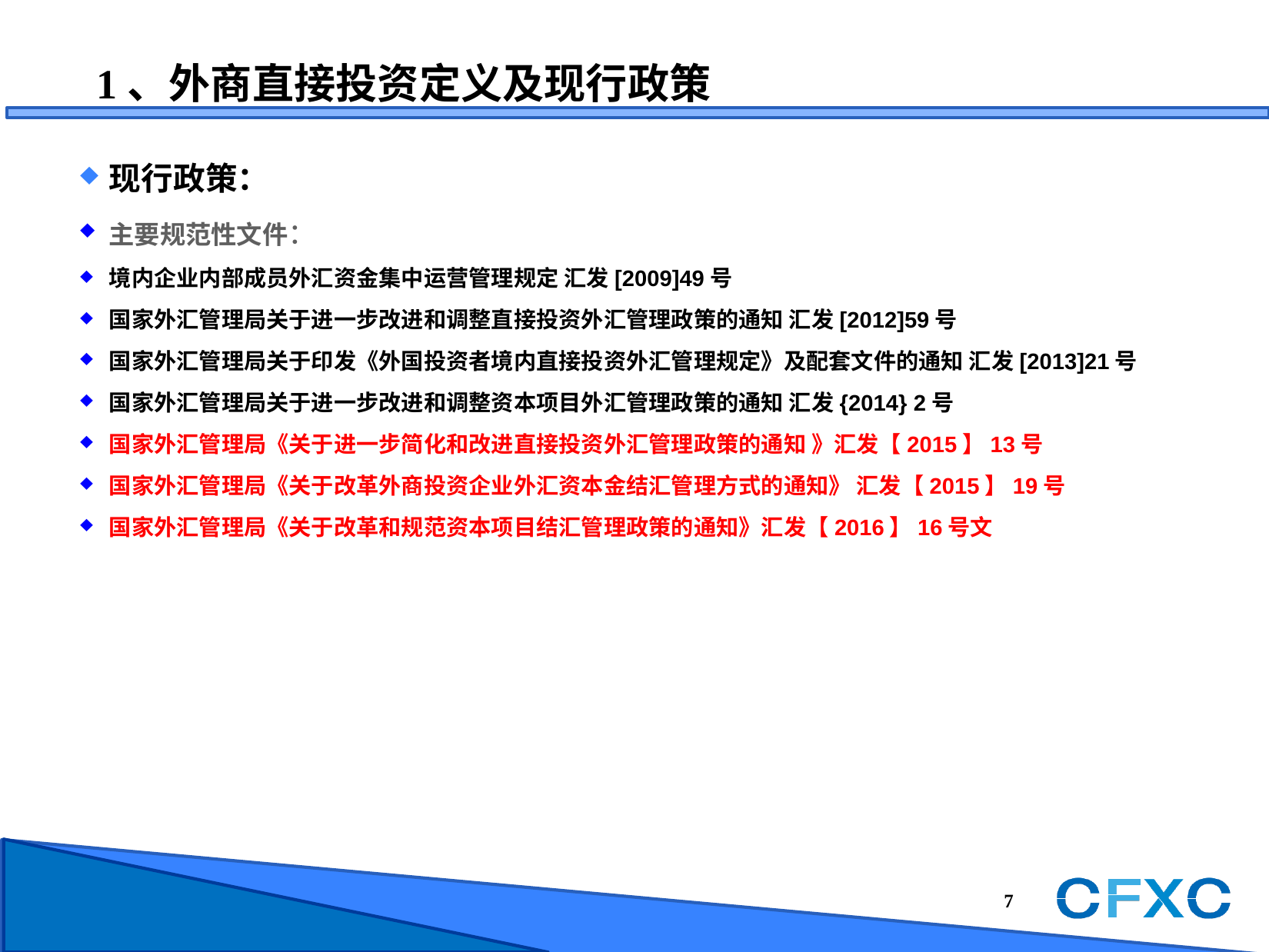

# 1、外商直接投资定义及现行政策
现行政策：
主要规范性文件：
境内企业内部成员外汇资金集中运营管理规定 汇发[2009]49号
国家外汇管理局关于进一步改进和调整直接投资外汇管理政策的通知 汇发[2012]59号
国家外汇管理局关于印发《外国投资者境内直接投资外汇管理规定》及配套文件的通知 汇发[2013]21号
国家外汇管理局关于进一步改进和调整资本项目外汇管理政策的通知 汇发{2014} 2号
国家外汇管理局《关于进一步简化和改进直接投资外汇管理政策的通知 》汇发【2015】13号
国家外汇管理局《关于改革外商投资企业外汇资本金结汇管理方式的通知》 汇发【2015】19号
国家外汇管理局《关于改革和规范资本项目结汇管理政策的通知》汇发【2016】16号文

7